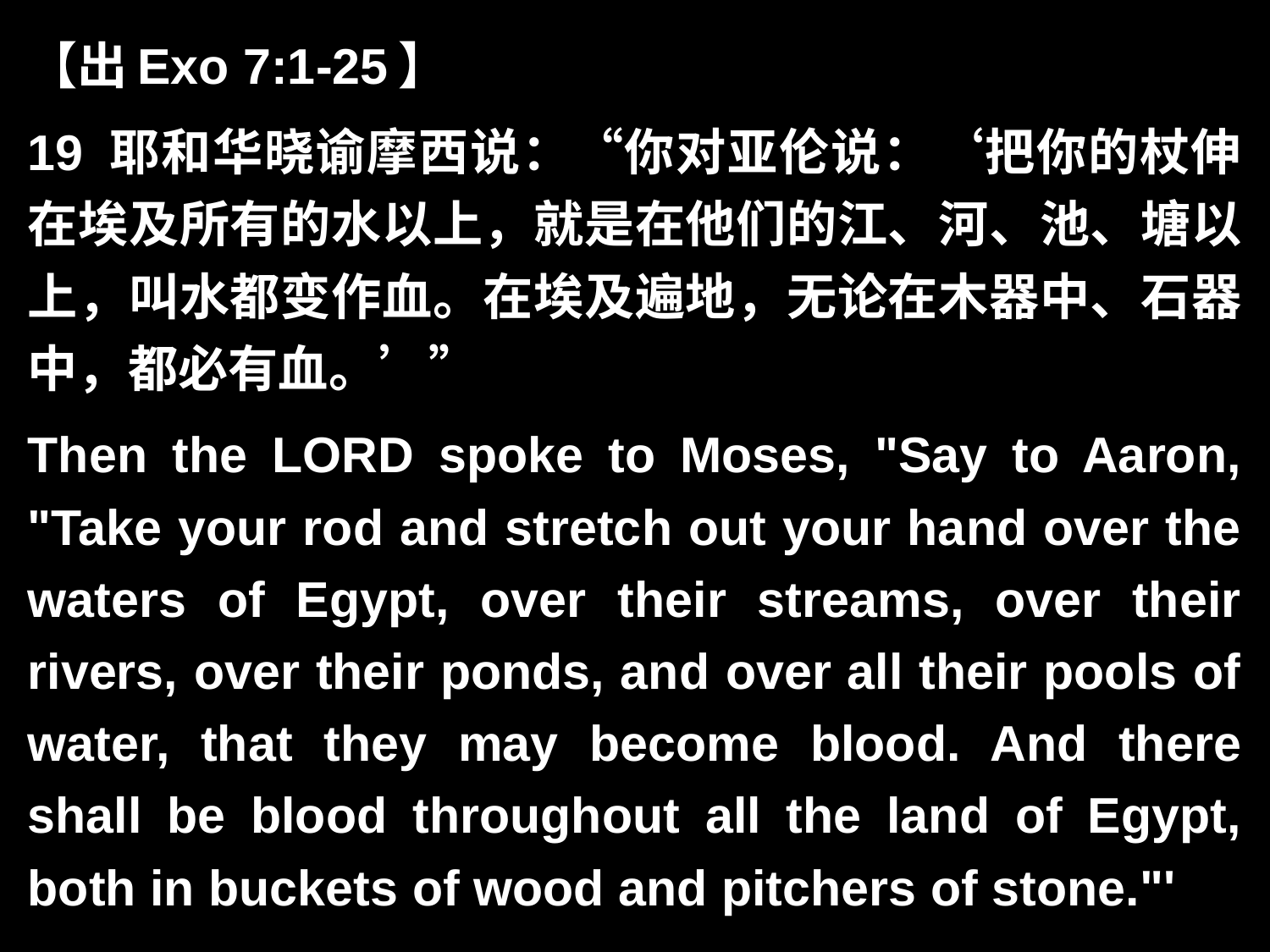

【出Exo 7:1-25】
19 耶和华晓谕摩西说：“你对亚伦说：‘把你的杖伸在埃及所有的水以上，就是在他们的江、河、池、塘以上，叫水都变作血。在埃及遍地，无论在木器中、石器中，都必有血。’”
Then the LORD spoke to Moses, "Say to Aaron, "Take your rod and stretch out your hand over the waters of Egypt, over their streams, over their rivers, over their ponds, and over all their pools of water, that they may become blood. And there shall be blood throughout all the land of Egypt, both in buckets of wood and pitchers of stone."'